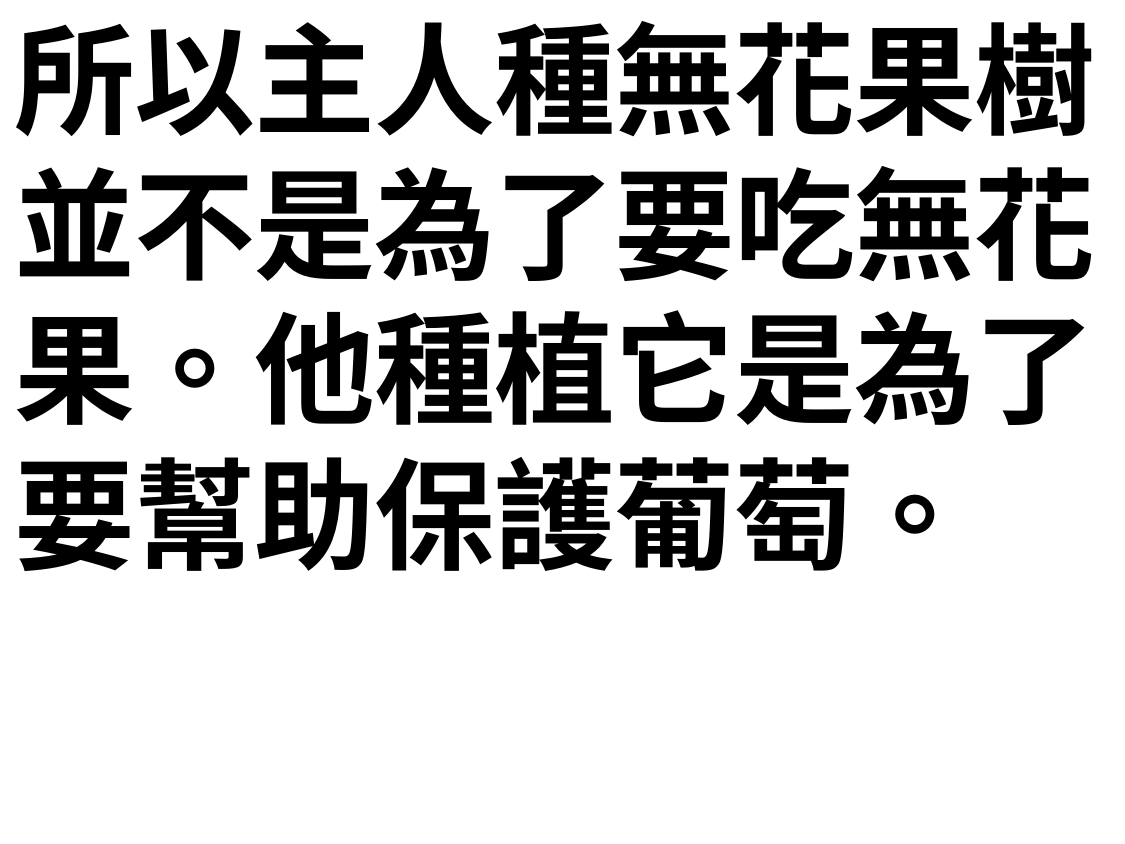

所以主人種無花果樹並不是為了要吃無花果。他種植它是為了要幫助保護葡萄。